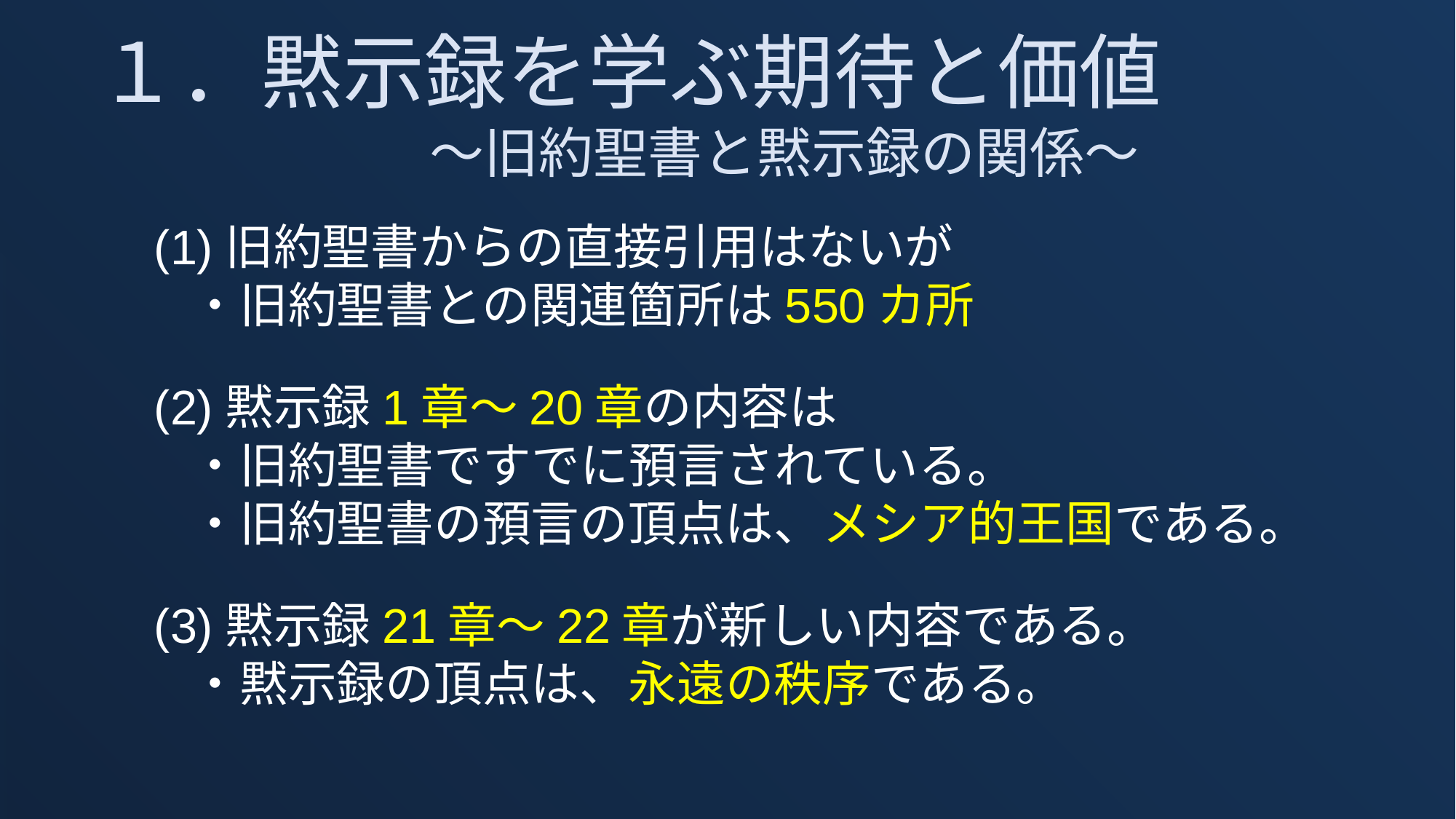

１．黙示録を学ぶ期待と価値
　　～旧約聖書と黙示録の関係～
　　(1)旧約聖書からの直接引用はないが
　　　・旧約聖書との関連箇所は550カ所

　　(2)黙示録1章～20章の内容は
　　　・旧約聖書ですでに預言されている。
　　　・旧約聖書の預言の頂点は、メシア的王国である。

　　(3)黙示録21章～22章が新しい内容である。
　　　・黙示録の頂点は、永遠の秩序である。
14